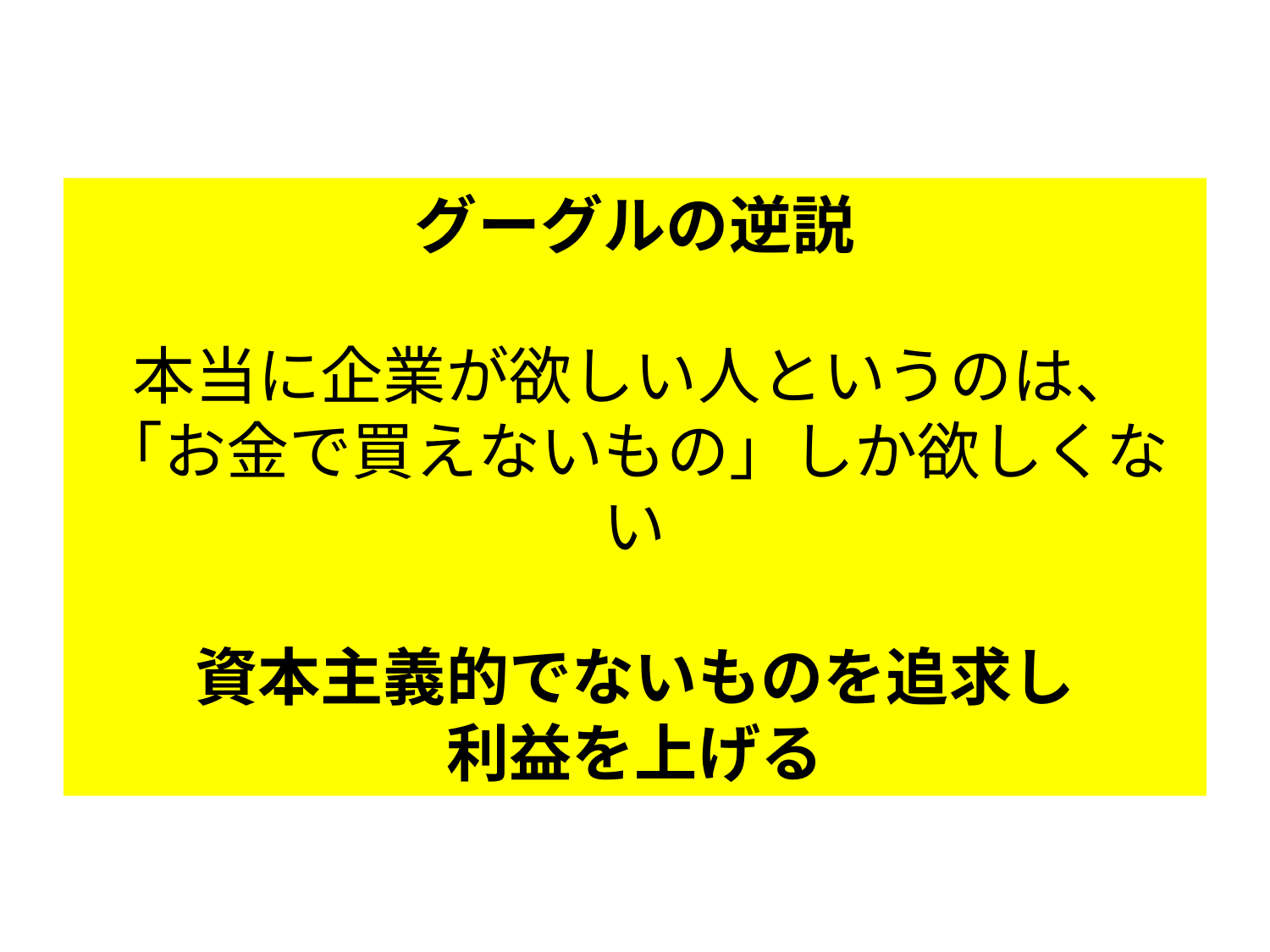

# グーグルの逆説 本当に企業が欲しい人というのは、「お金で買えないもの」しか欲しくない 資本主義的でないものを追求し 利益を上げる